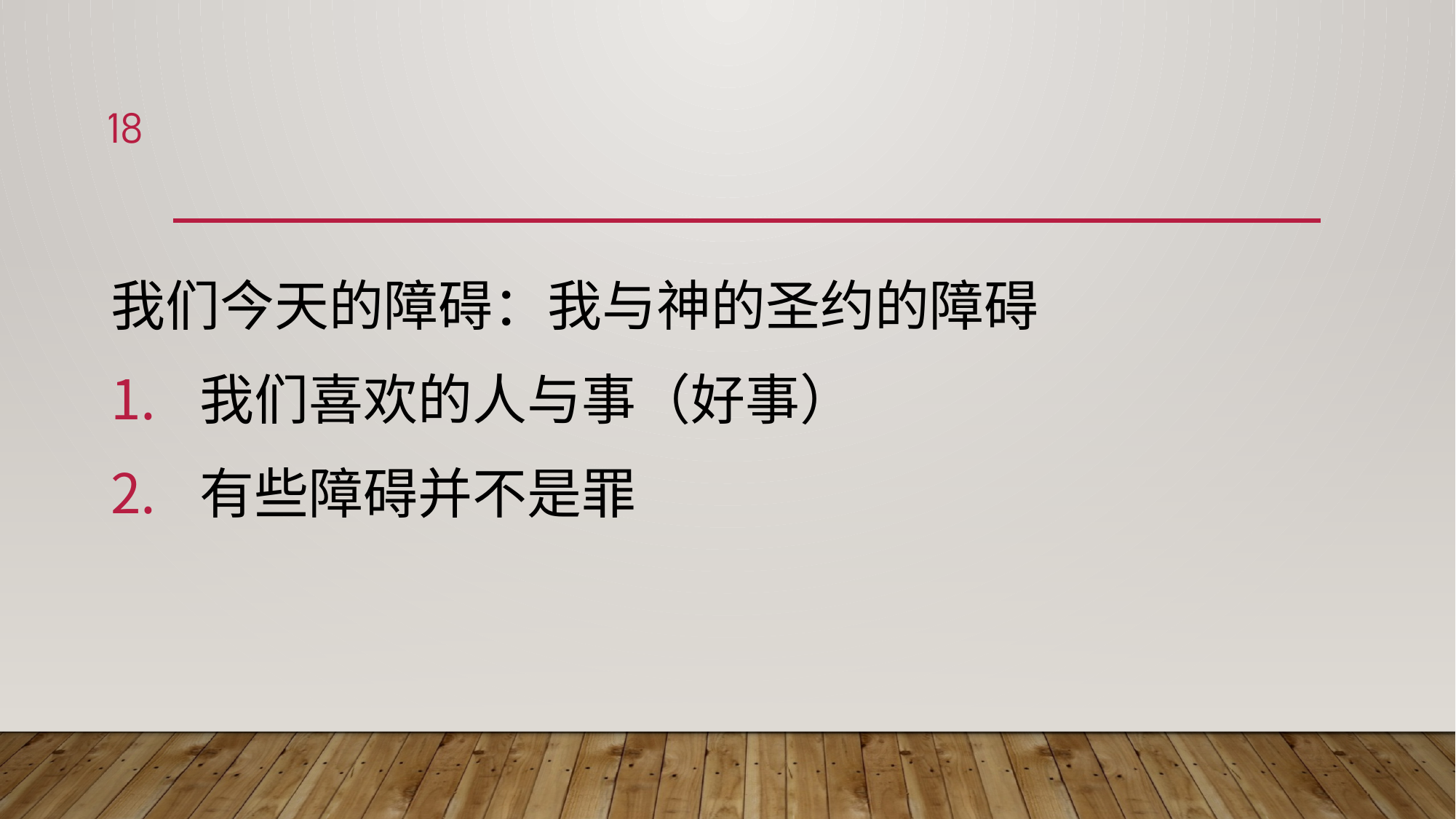

18
我们今天的障碍：我与神的圣约的障碍
我们喜欢的人与事（好事）
有些障碍并不是罪